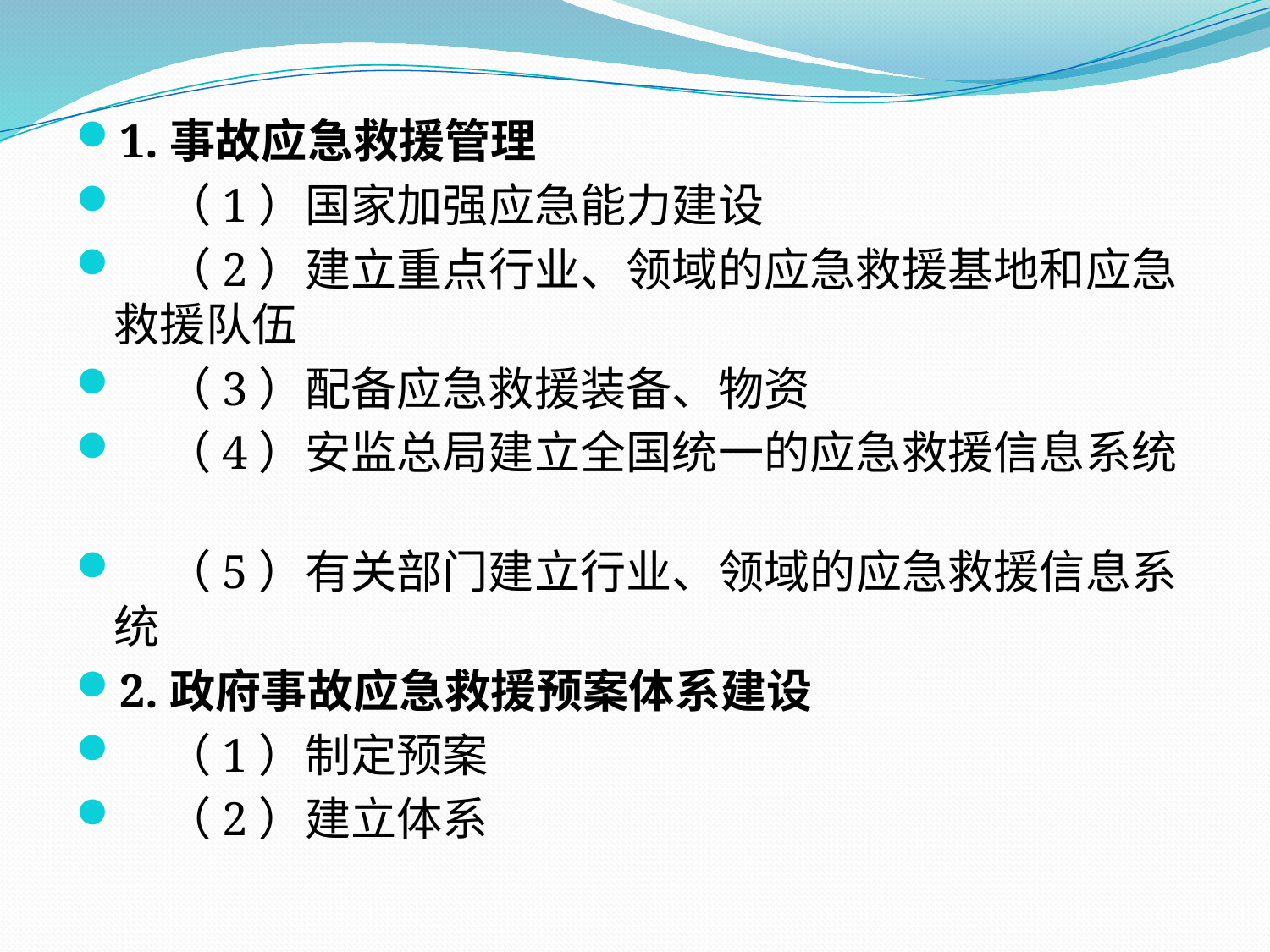

1.事故应急救援管理
　（1）国家加强应急能力建设
　（2）建立重点行业、领域的应急救援基地和应急救援队伍
　（3）配备应急救援装备、物资
　（4）安监总局建立全国统一的应急救援信息系统
　（5）有关部门建立行业、领域的应急救援信息系统
2.政府事故应急救援预案体系建设
　（1）制定预案
　（2）建立体系